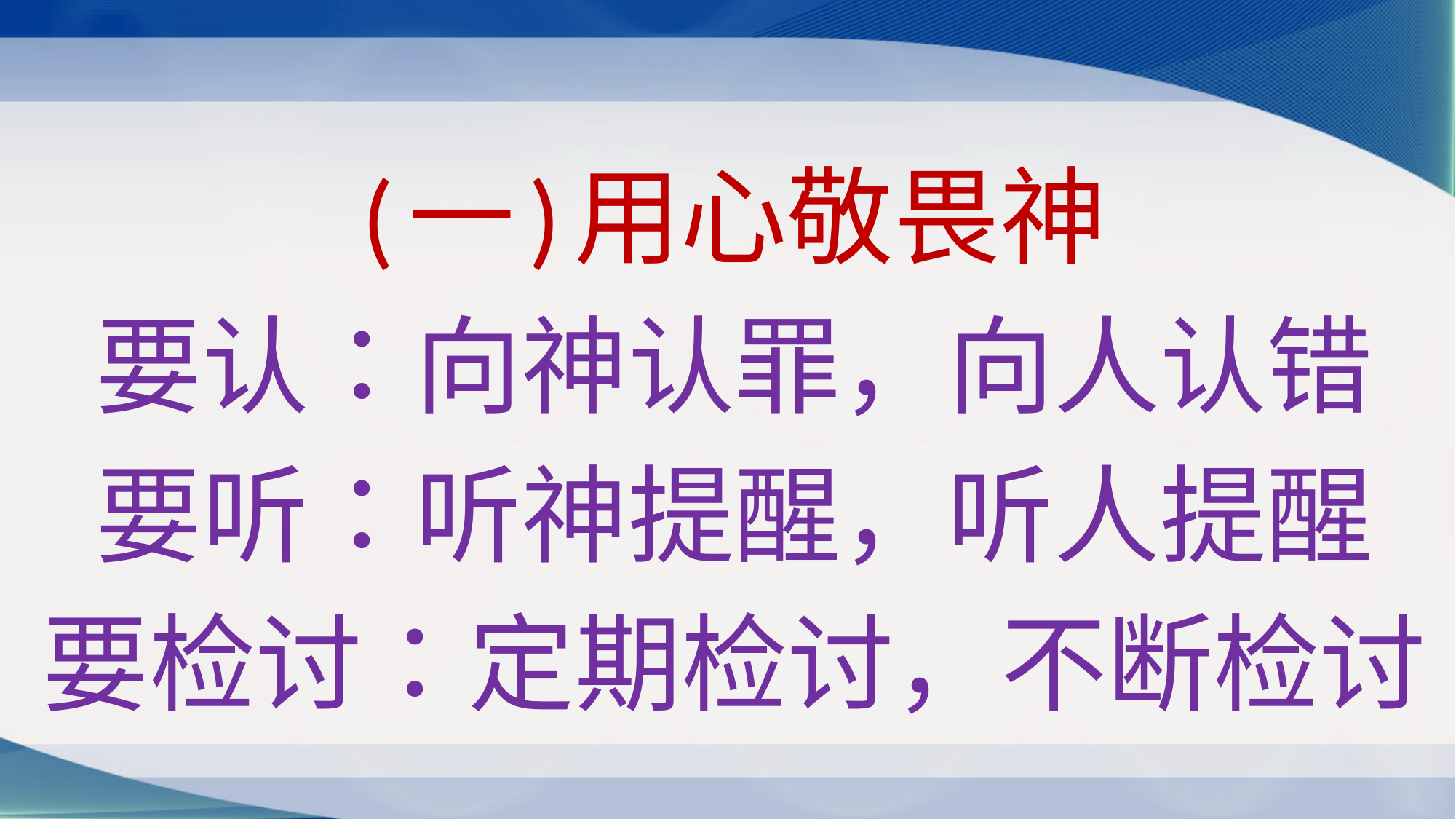

(一)用心敬畏神
要认：向神认罪，向人认错
要听：听神提醒，听人提醒
要检讨：定期检讨，不断检讨